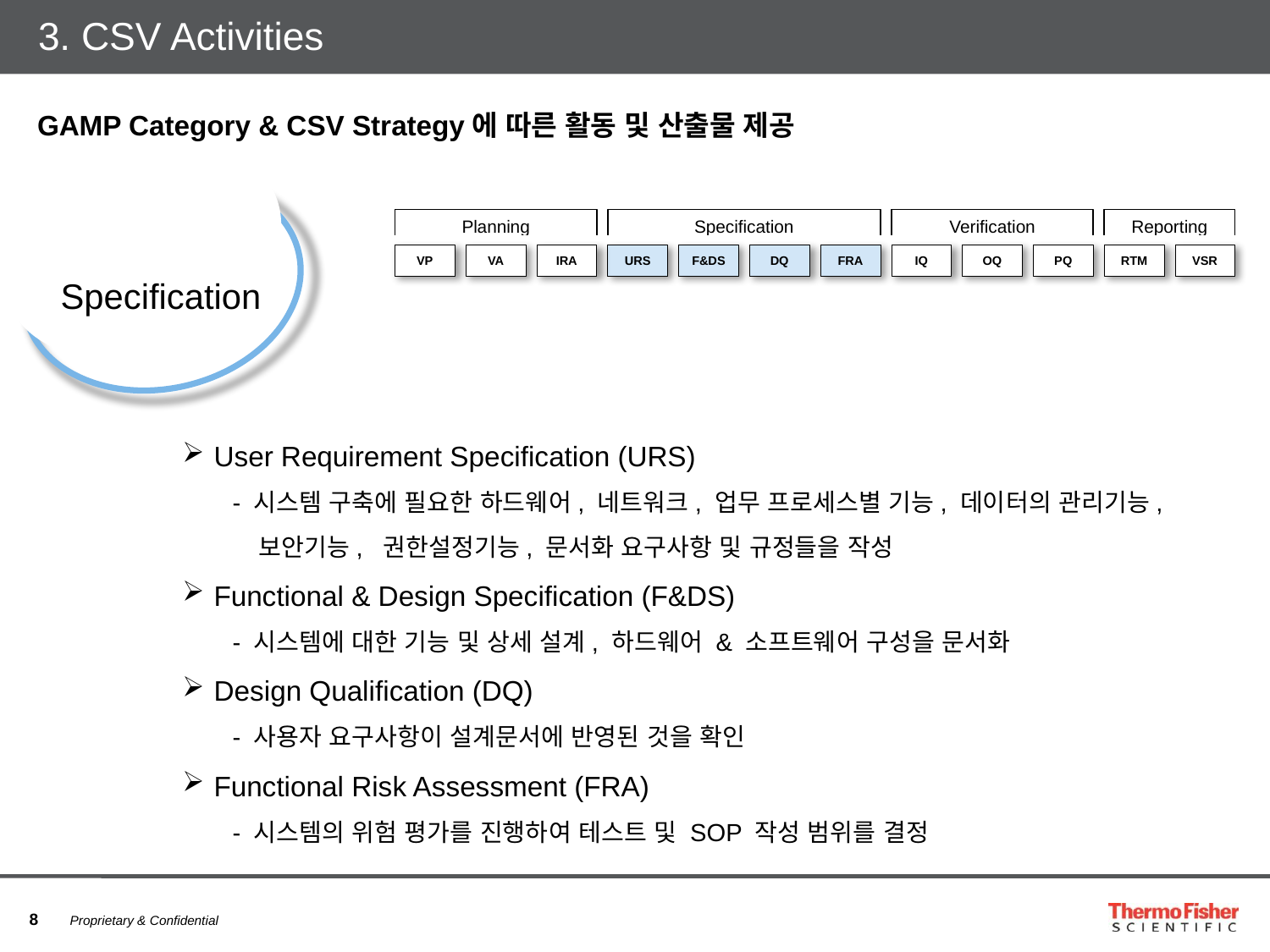

# 3. CSV Activities
GAMP Category & CSV Strategy에 따른 활동 및 산출물 제공

Specification
Planning
Specification
Verification
Reporting

VP
VA
IRA
URS
F&DS
DQ
FRA
IQ
OQ
PQ
RTM
VSR
 User Requirement Specification (URS)
- 시스템 구축에 필요한 하드웨어, 네트워크, 업무 프로세스별 기능, 데이터의 관리기능,
 보안기능,  권한설정기능, 문서화 요구사항 및 규정들을 작성
 Functional & Design Specification (F&DS)
- 시스템에 대한 기능 및 상세 설계, 하드웨어 & 소프트웨어 구성을 문서화
 Design Qualification (DQ)
- 사용자 요구사항이 설계문서에 반영된 것을 확인
 Functional Risk Assessment (FRA)
- 시스템의 위험 평가를 진행하여 테스트 및 SOP 작성 범위를 결정